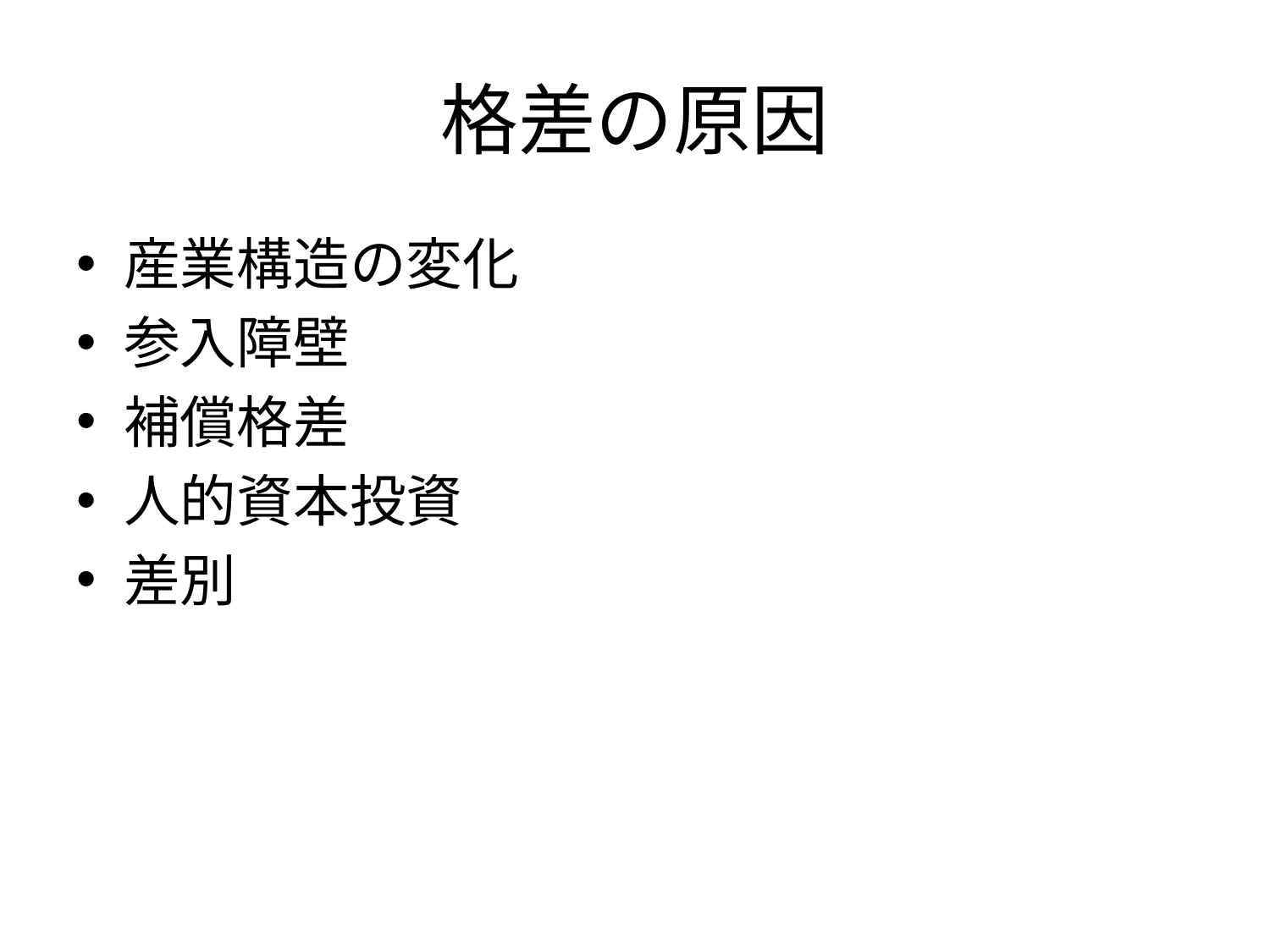

# 格差の原因
産業構造の変化
参入障壁
補償格差
人的資本投資
差別